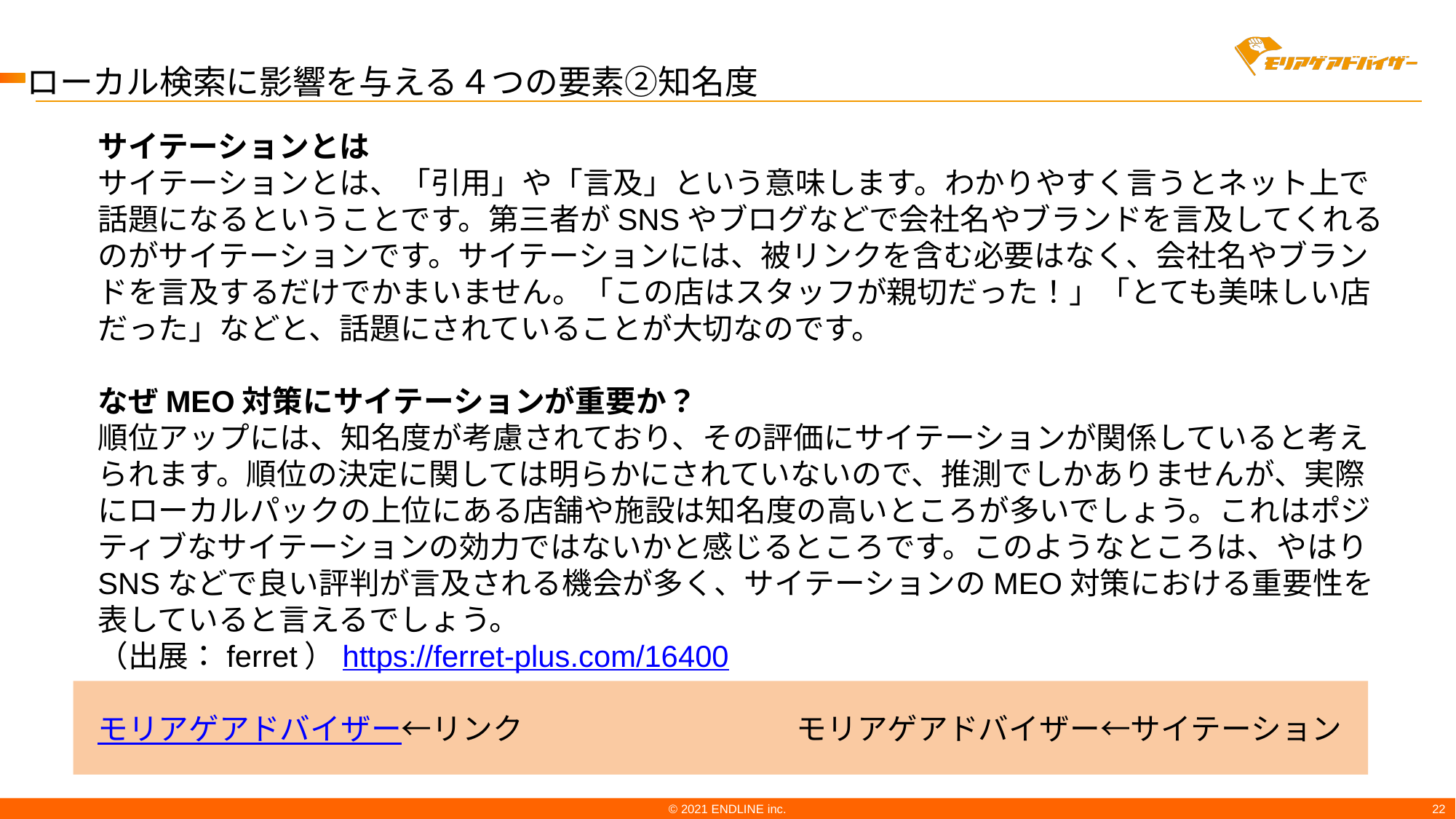

ローカル検索に影響を与える４つの要素②知名度
サイテーションとは
サイテーションとは、「引用」や「言及」という意味します。わかりやすく言うとネット上で話題になるということです。第三者がSNSやブログなどで会社名やブランドを言及してくれるのがサイテーションです。サイテーションには、被リンクを含む必要はなく、会社名やブランドを言及するだけでかまいません。「この店はスタッフが親切だった！」「とても美味しい店だった」などと、話題にされていることが大切なのです。

なぜMEO対策にサイテーションが重要か？
順位アップには、知名度が考慮されており、その評価にサイテーションが関係していると考えられます。順位の決定に関しては明らかにされていないので、推測でしかありませんが、実際にローカルパックの上位にある店舗や施設は知名度の高いところが多いでしょう。これはポジティブなサイテーションの効力ではないかと感じるところです。このようなところは、やはりSNSなどで良い評判が言及される機会が多く、サイテーションのMEO対策における重要性を表していると言えるでしょう。
（出展：ferret）https://ferret-plus.com/16400

モリアゲアドバイザー←リンク　　　　　　　　　モリアゲアドバイザー←サイテーション